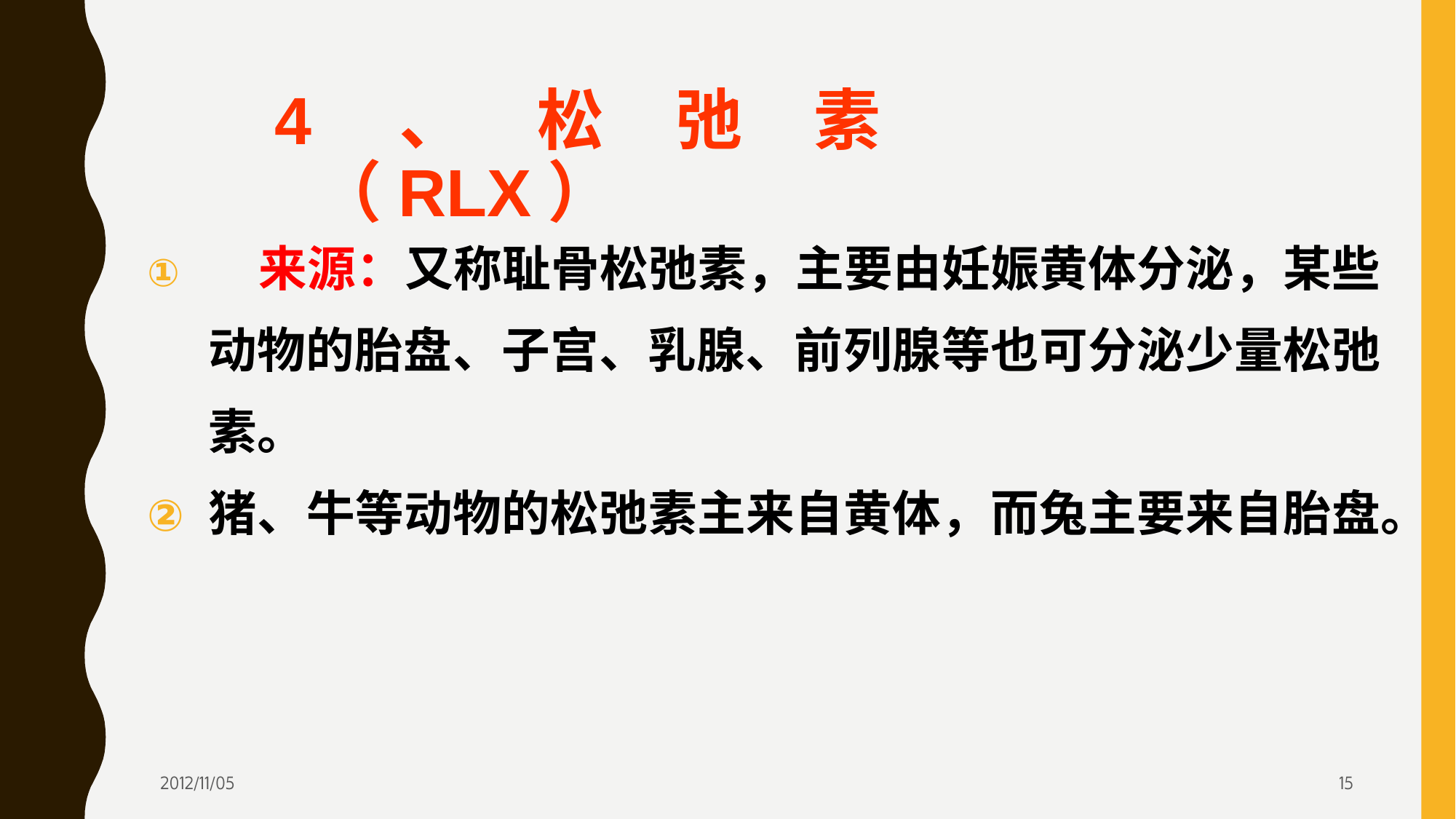

4、松弛素（RLX）
    来源：又称耻骨松弛素，主要由妊娠黄体分泌，某些动物的胎盘、子宫、乳腺、前列腺等也可分泌少量松弛素。
猪、牛等动物的松弛素主来自黄体，而兔主要来自胎盘。
2012/11/05
15